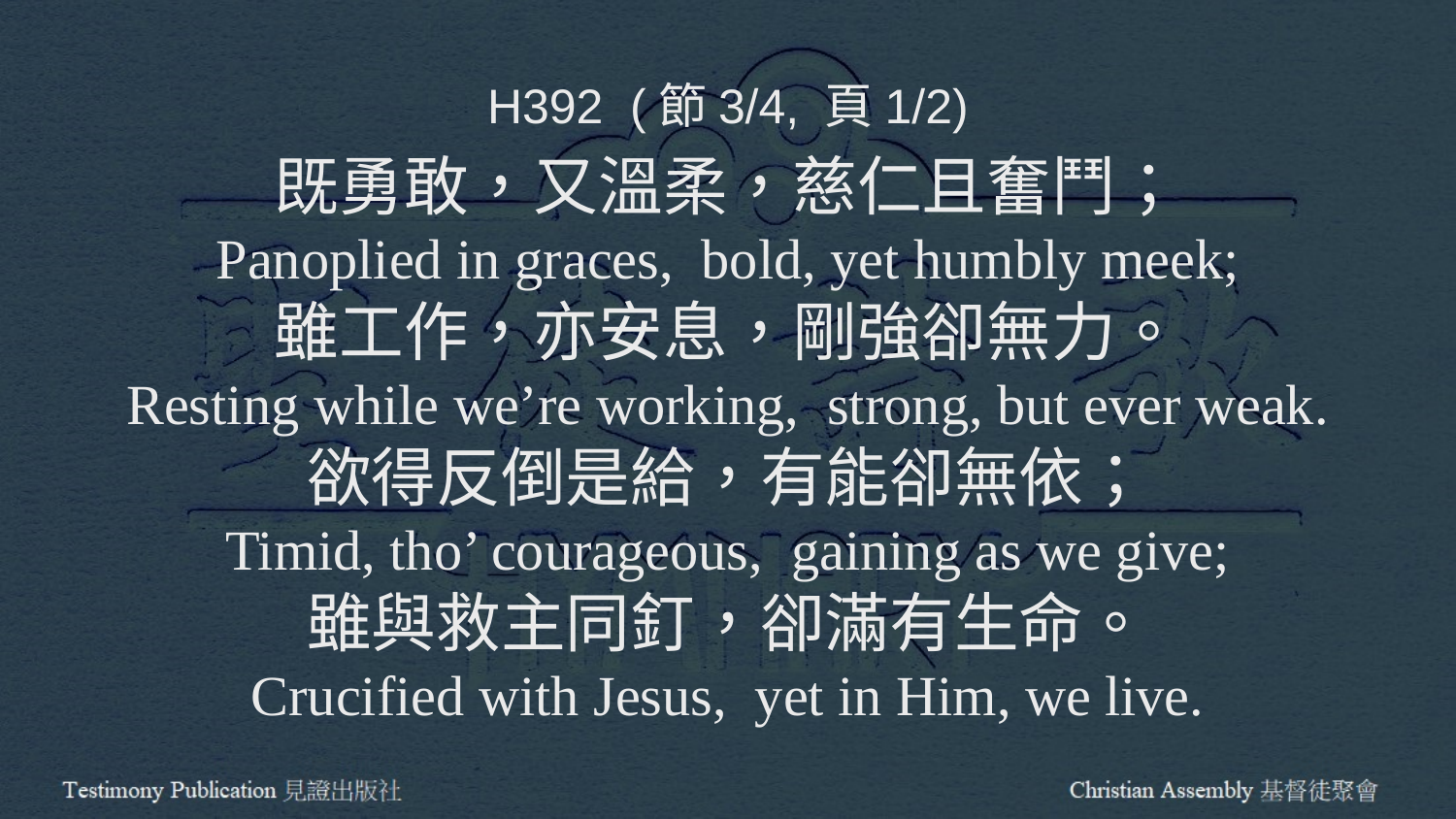

H392  (節3/4, 頁1/2)
既勇敢，又溫柔，慈仁且奮鬥；
Panoplied in graces,  bold, yet humbly meek;
雖工作，亦安息，剛強卻無力。
Resting while we’re working,  strong, but ever weak.
欲得反倒是給，有能卻無依；
Timid, tho’ courageous,  gaining as we give;
雖與救主同釘，卻滿有生命。
Crucified with Jesus,  yet in Him, we live.